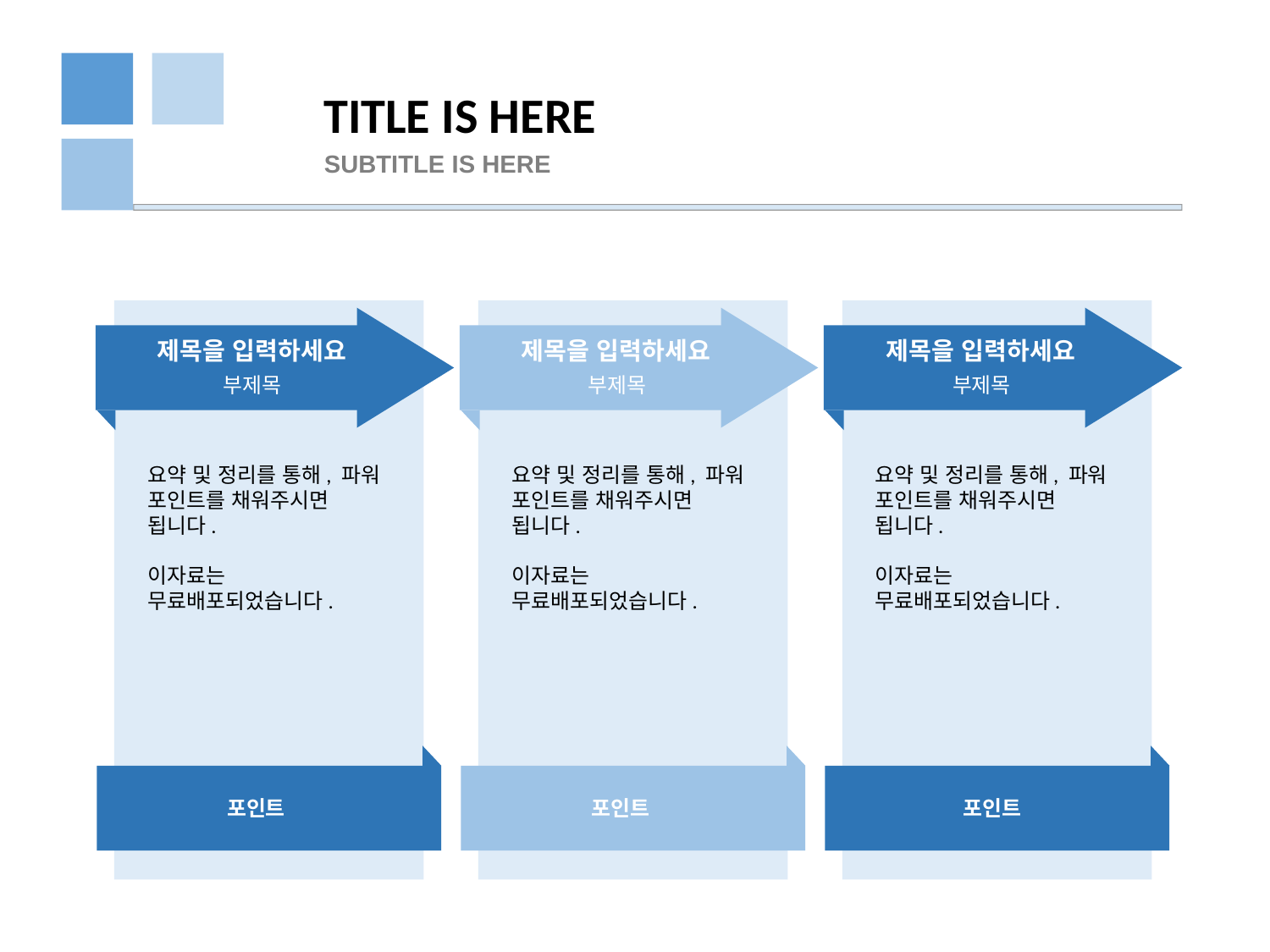

TITLE IS HERE

SUBTITLE IS HERE

제목을 입력하세요
부제목
제목을 입력하세요
부제목
제목을 입력하세요
부제목
요약 및 정리를 통해, 파워
포인트를 채워주시면 됩니다.

이자료는 무료배포되었습니다.
요약 및 정리를 통해, 파워
포인트를 채워주시면 됩니다.

이자료는 무료배포되었습니다.
요약 및 정리를 통해, 파워
포인트를 채워주시면 됩니다.

이자료는 무료배포되었습니다.

포인트
포인트
포인트